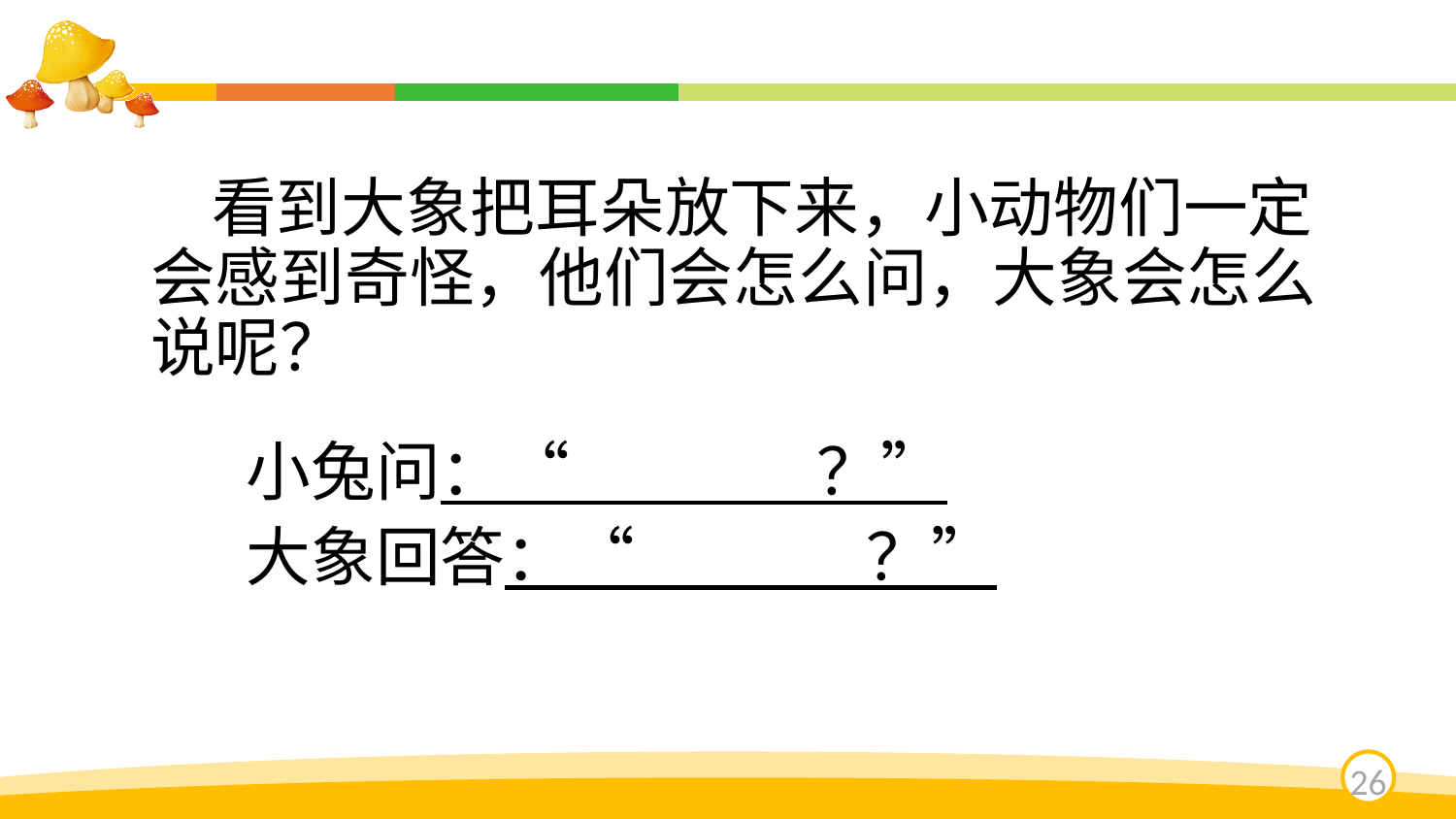

看到大象把耳朵放下来，小动物们一定会感到奇怪，他们会怎么问，大象会怎么说呢？
     小兔问：“                 ？”
     大象回答：“                ？”